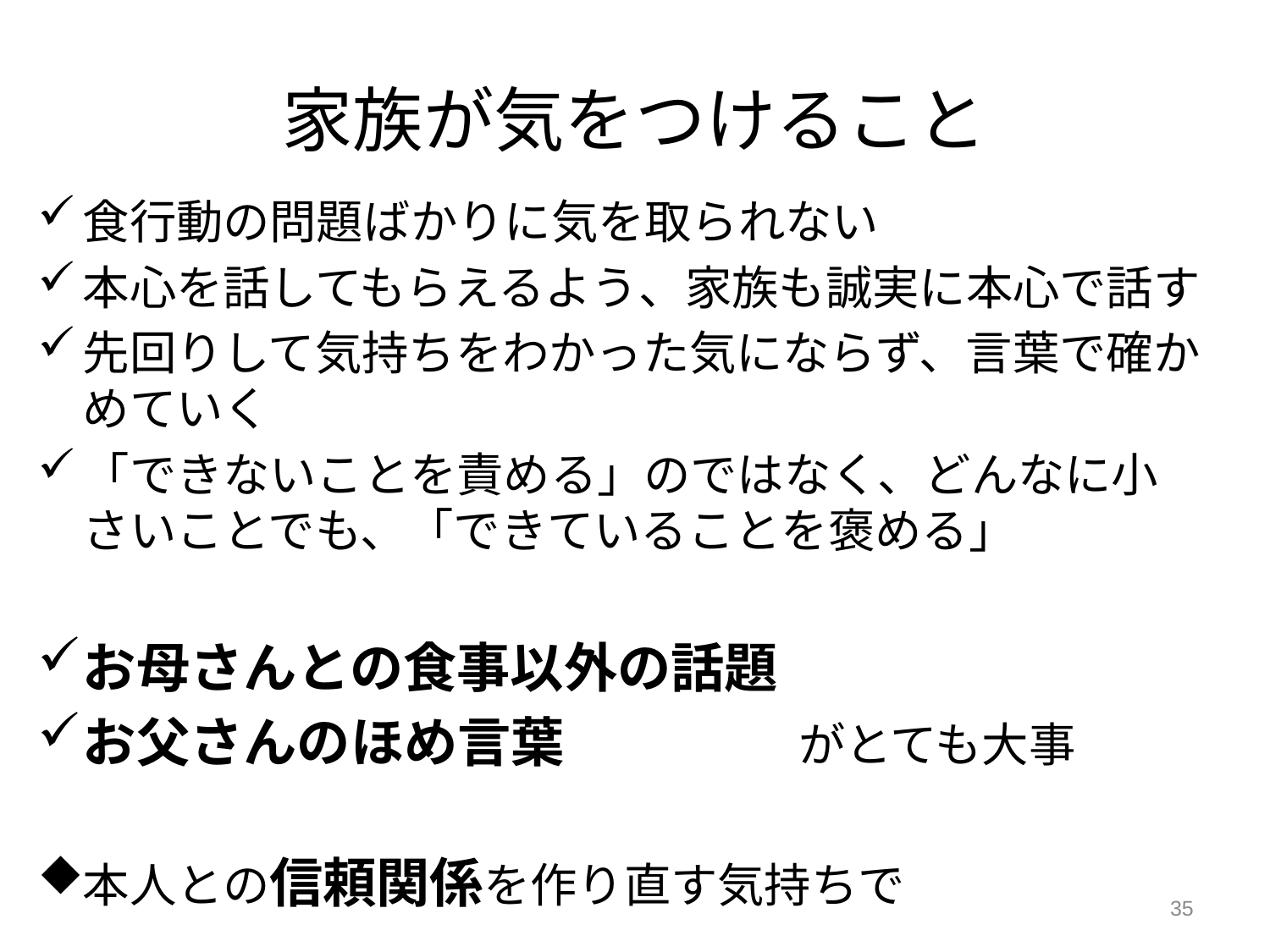

# 家族が気をつけること
食行動の問題ばかりに気を取られない
本心を話してもらえるよう、家族も誠実に本心で話す
先回りして気持ちをわかった気にならず、言葉で確かめていく
「できないことを責める」のではなく、どんなに小さいことでも、「できていることを褒める」

お母さんとの食事以外の話題
お父さんのほめ言葉　　　　　がとても大事

本人との信頼関係を作り直す気持ちで

35